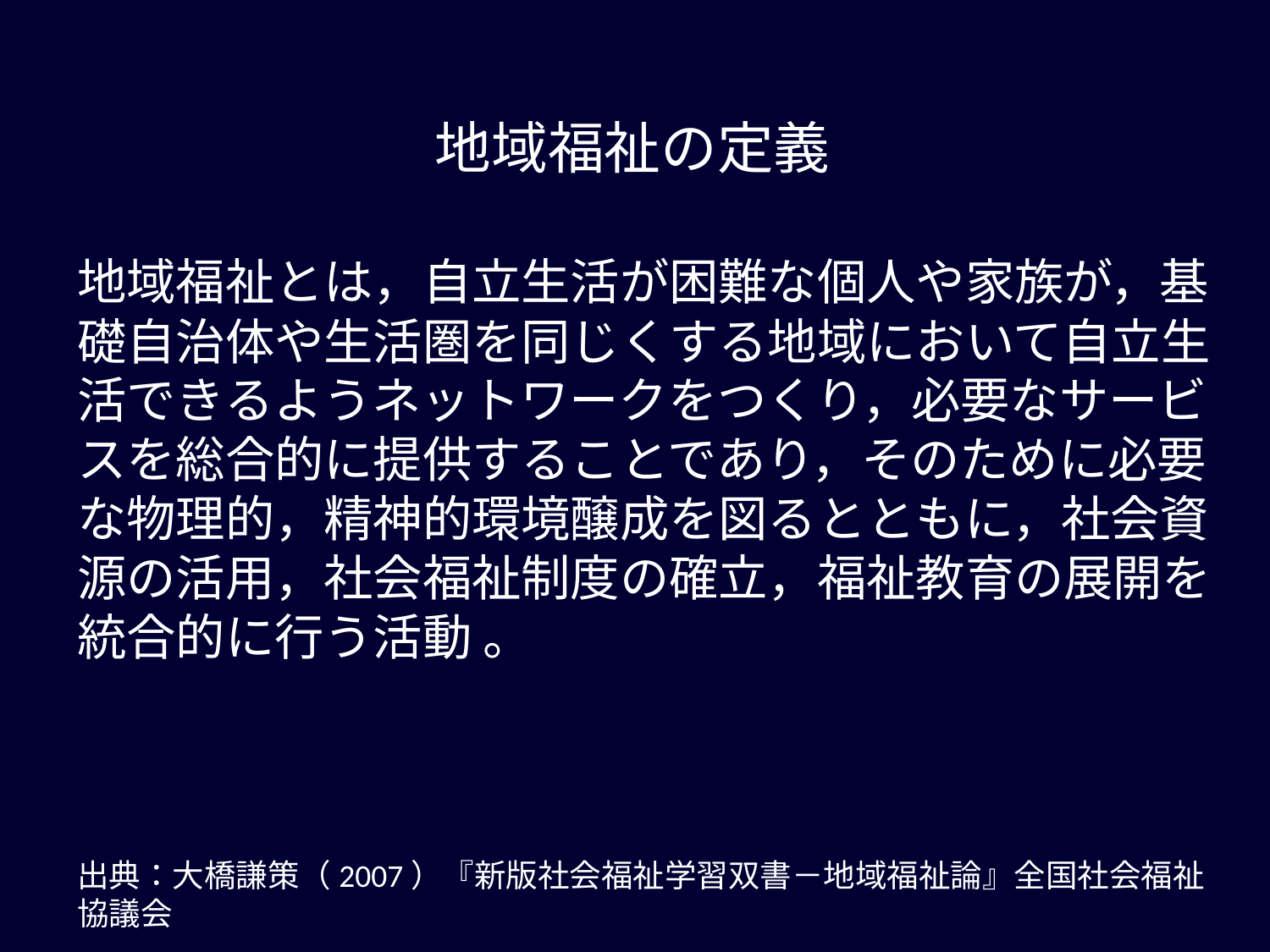

地域福祉の定義
地域福祉とは，自立生活が困難な個人や家族が，基礎自治体や生活圏を同じくする地域において自立生活できるようネットワークをつくり，必要なサービスを総合的に提供することであり，そのために必要な物理的，精神的環境醸成を図るとともに，社会資源の活用，社会福祉制度の確立，福祉教育の展開を統合的に行う活動 。

出典：大橋謙策（2007）『新版社会福祉学習双書－地域福祉論』全国社会福祉協議会